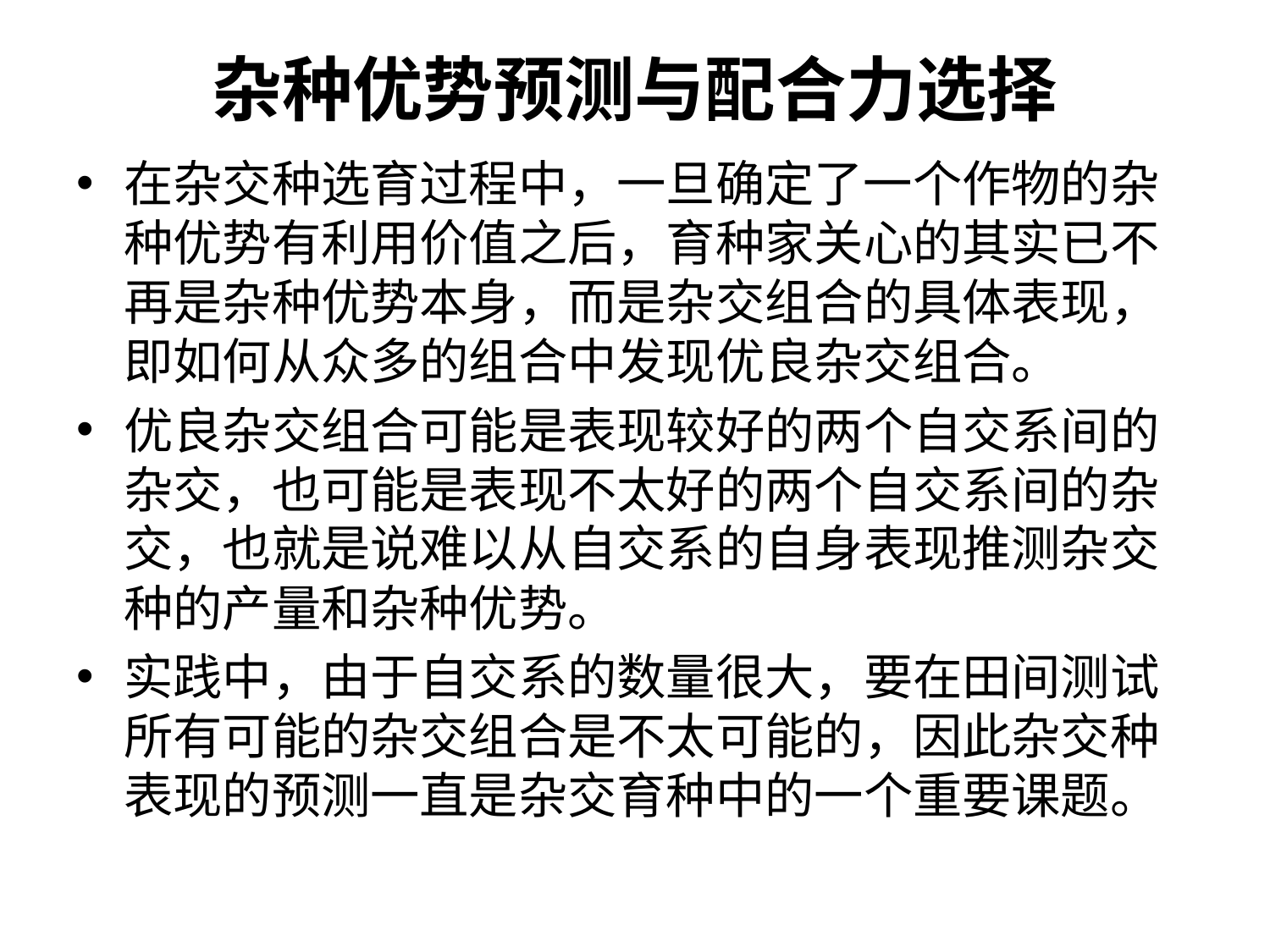

# 杂种优势预测与配合力选择
在杂交种选育过程中，一旦确定了一个作物的杂种优势有利用价值之后，育种家关心的其实已不再是杂种优势本身，而是杂交组合的具体表现，即如何从众多的组合中发现优良杂交组合。
优良杂交组合可能是表现较好的两个自交系间的杂交，也可能是表现不太好的两个自交系间的杂交，也就是说难以从自交系的自身表现推测杂交种的产量和杂种优势。
实践中，由于自交系的数量很大，要在田间测试所有可能的杂交组合是不太可能的，因此杂交种表现的预测一直是杂交育种中的一个重要课题。